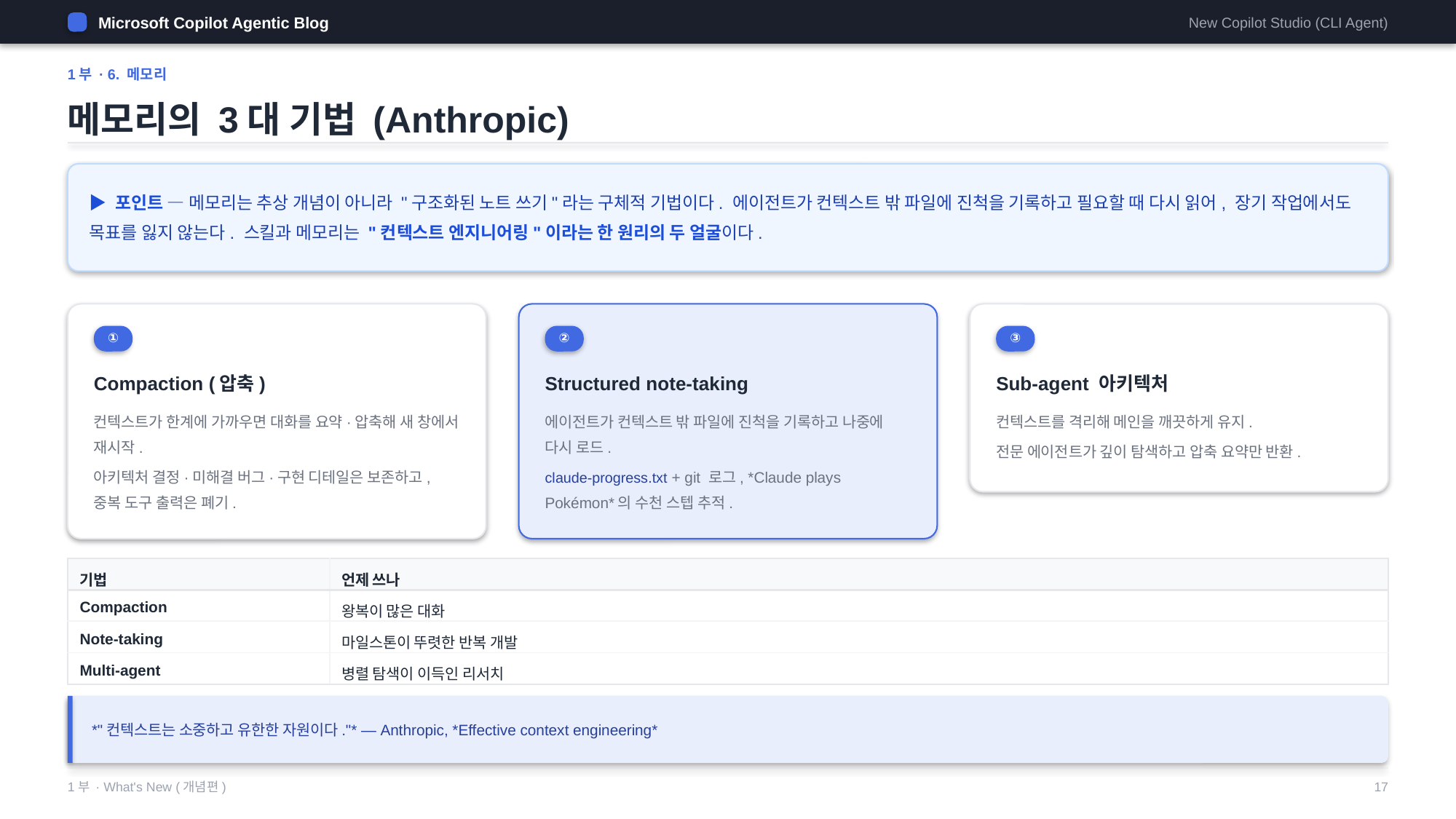

Microsoft Copilot Agentic Blog
New Copilot Studio (CLI Agent)

1부 · 6. 메모리
메모리의 3대 기법 (Anthropic)

▶ 포인트 — 메모리는 추상 개념이 아니라 "구조화된 노트 쓰기"라는 구체적 기법이다. 에이전트가 컨텍스트 밖 파일에 진척을 기록하고 필요할 때 다시 읽어, 장기 작업에서도 목표를 잃지 않는다. 스킬과 메모리는 "컨텍스트 엔지니어링"이라는 한 원리의 두 얼굴이다.

①
②
③
Compaction (압축)
Structured note-taking
Sub-agent 아키텍처
컨텍스트가 한계에 가까우면 대화를 요약·압축해 새 창에서 재시작.
아키텍처 결정·미해결 버그·구현 디테일은 보존하고, 중복 도구 출력은 폐기.
에이전트가 컨텍스트 밖 파일에 진척을 기록하고 나중에 다시 로드.
claude-progress.txt + git 로그, *Claude plays Pokémon*의 수천 스텝 추적.
컨텍스트를 격리해 메인을 깨끗하게 유지.
전문 에이전트가 깊이 탐색하고 압축 요약만 반환.
| 기법 | 언제 쓰나 |
| --- | --- |
| Compaction | 왕복이 많은 대화 |
| Note-taking | 마일스톤이 뚜렷한 반복 개발 |
| Multi-agent | 병렬 탐색이 이득인 리서치 |

*"컨텍스트는 소중하고 유한한 자원이다."* — Anthropic, *Effective context engineering*

1부 · What's New (개념편)
17